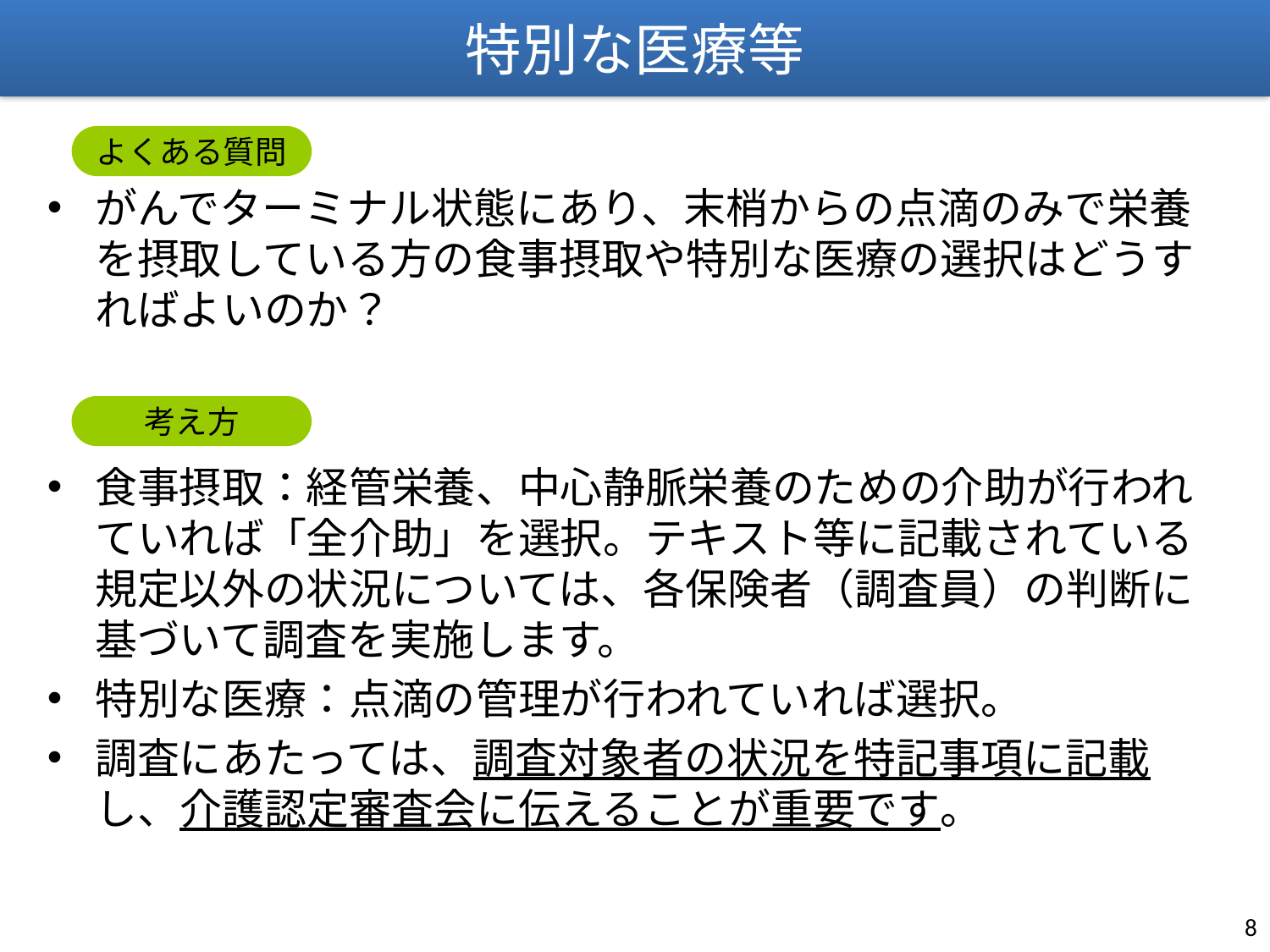

特別な医療等

がんでターミナル状態にあり、末梢からの点滴のみで栄養を摂取している方の食事摂取や特別な医療の選択はどうすればよいのか？

食事摂取：経管栄養、中心静脈栄養のための介助が行われていれば「全介助」を選択。テキスト等に記載されている規定以外の状況については、各保険者（調査員）の判断に基づいて調査を実施します。
特別な医療：点滴の管理が行われていれば選択。
調査にあたっては、調査対象者の状況を特記事項に記載し、介護認定審査会に伝えることが重要です。
よくある質問
考え方
8